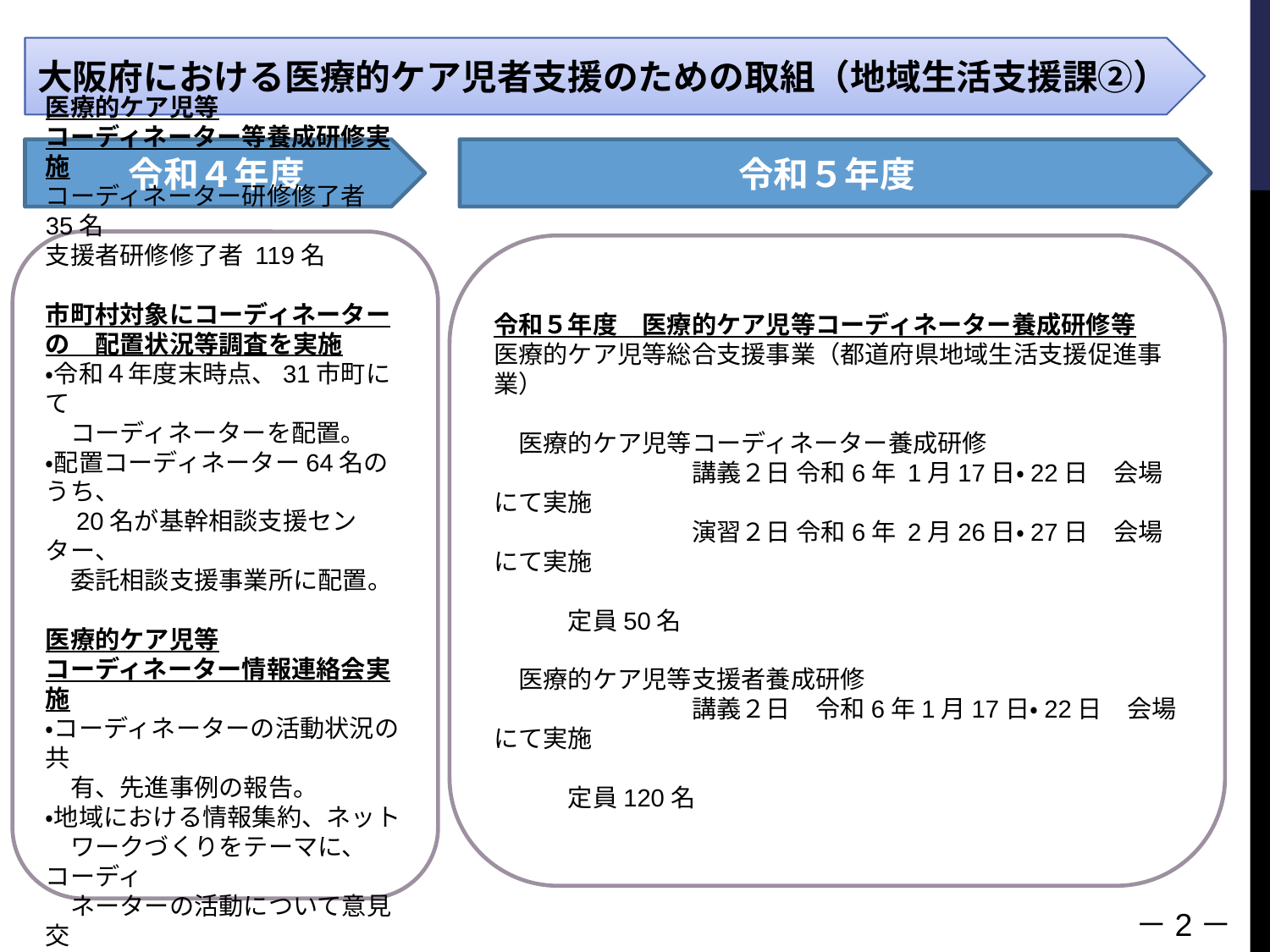

大阪府における医療的ケア児者支援のための取組（地域生活支援課②）
令和４年度
令和５年度

医療的ケア児等
コーディネーター等養成研修実施
コーディネーター研修修了者 35名
支援者研修修了者 119名

市町村対象にコーディネーターの　配置状況等調査を実施
・令和４年度末時点、31市町にて
　コーディネーターを配置。
・配置コーディネーター64名のうち、
　20名が基幹相談支援センター、
　委託相談支援事業所に配置。

医療的ケア児等
コーディネーター情報連絡会実施
・コーディネーターの活動状況の共
　有、先進事例の報告。
・地域における情報集約、ネット
　ワークづくりをテーマに、コーディ
　ネーターの活動について意見交
　換を実施。
令和5年2月27日実施し25名参加。
令和５年度　医療的ケア児等コーディネーター養成研修等
医療的ケア児等総合支援事業（都道府県地域生活支援促進事業）

　医療的ケア児等コーディネーター養成研修
　　　　　　　　講義２日 令和6年 1月17日・22日　会場にて実施
　　　　　　　　演習２日 令和6年 2月26日・27日　会場にて実施
　　　　　　　　　　　　　　　　　　　　　　　　　　　　　　定員50名

　医療的ケア児等支援者養成研修
　　　　　　　　講義２日　令和6年1月17日・22日　会場にて実施
　　　　　　　　　　　　　　　　　　　　　　　　　　　　　　定員120名

－2－